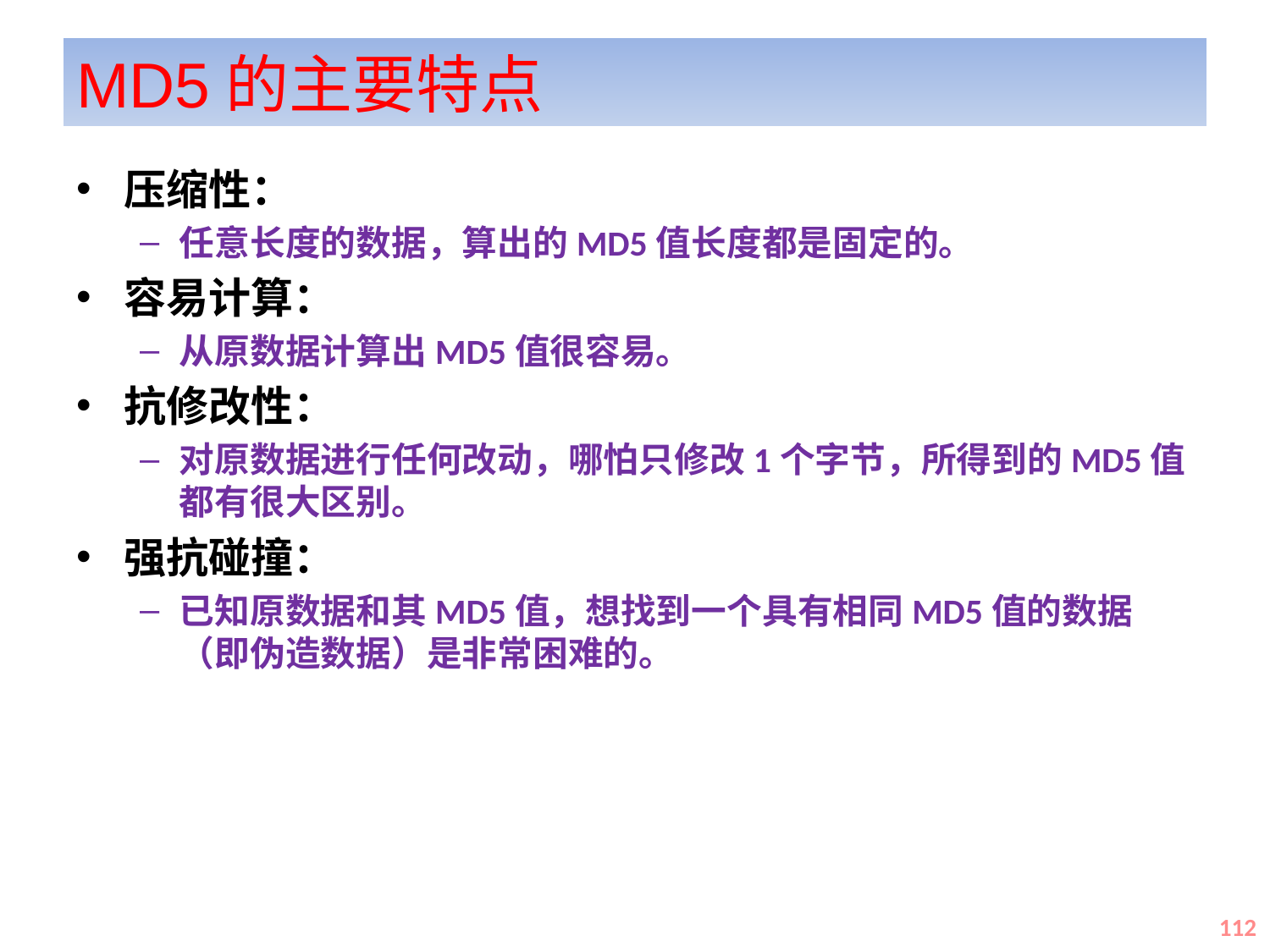

# MD5的主要特点
压缩性：
任意长度的数据，算出的MD5值长度都是固定的。
容易计算：
从原数据计算出MD5值很容易。
抗修改性：
对原数据进行任何改动，哪怕只修改1个字节，所得到的MD5值都有很大区别。
强抗碰撞：
已知原数据和其MD5值，想找到一个具有相同MD5值的数据（即伪造数据）是非常困难的。

112